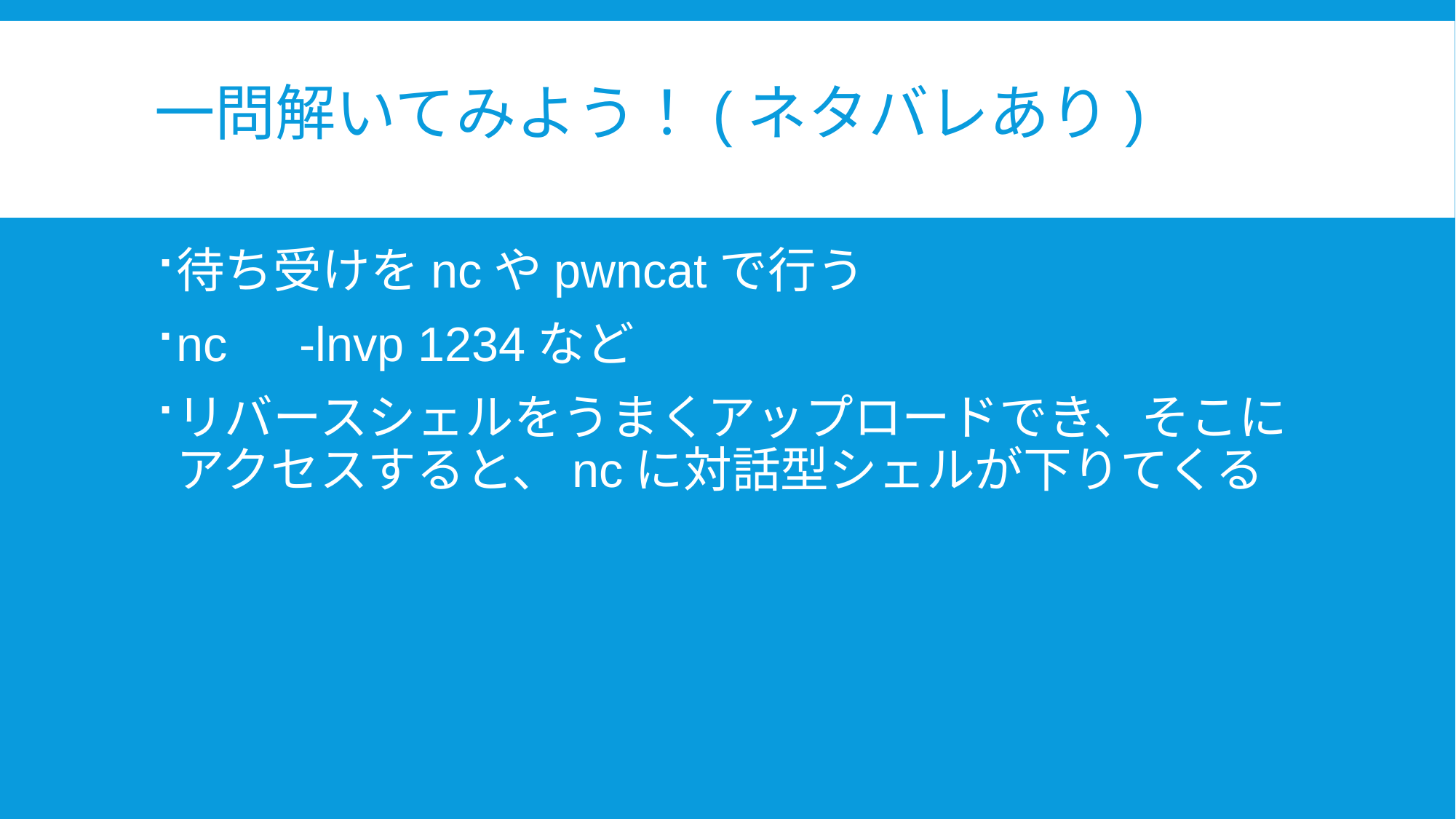

# 一問解いてみよう！(ネタバレあり)
待ち受けをncやpwncatで行う
nc　-lnvp 1234など
リバースシェルをうまくアップロードでき、そこにアクセスすると、ncに対話型シェルが下りてくる